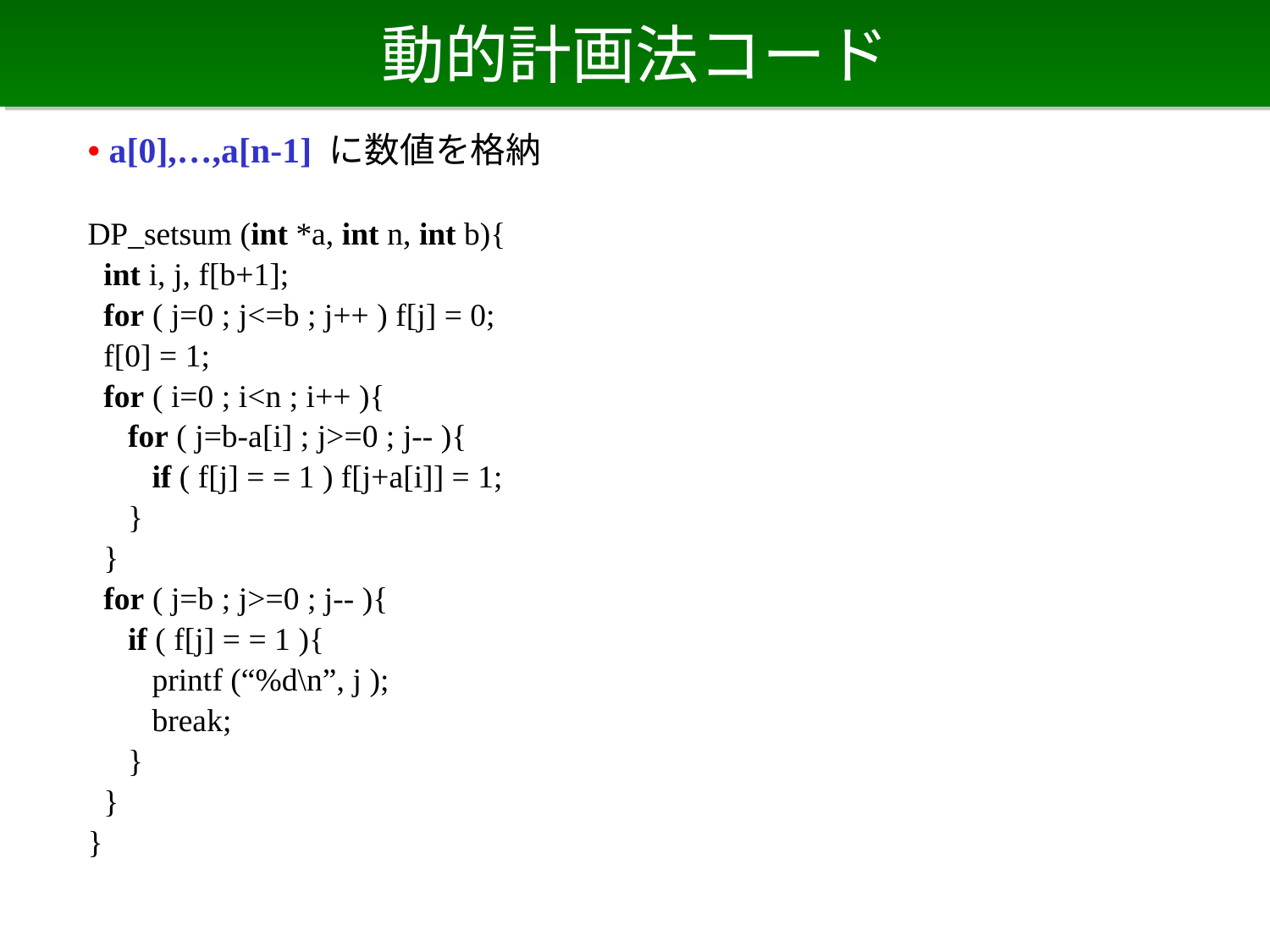

# 動的計画法コード
• a[0],…,a[n-1] に数値を格納

DP_setsum (int *a, int n, int b){
  int i, j, f[b+1];
  for ( j=0 ; j<=b ; j++ ) f[j] = 0;
  f[0] = 1;
  for ( i=0 ; i<n ; i++ ){
     for ( j=b-a[i] ; j>=0 ; j-- ){
        if ( f[j] = = 1 ) f[j+a[i]] = 1;
     }
  }
  for ( j=b ; j>=0 ; j-- ){
     if ( f[j] = = 1 ){
        printf (“%d\n”, j );
        break;
     }
  }
}